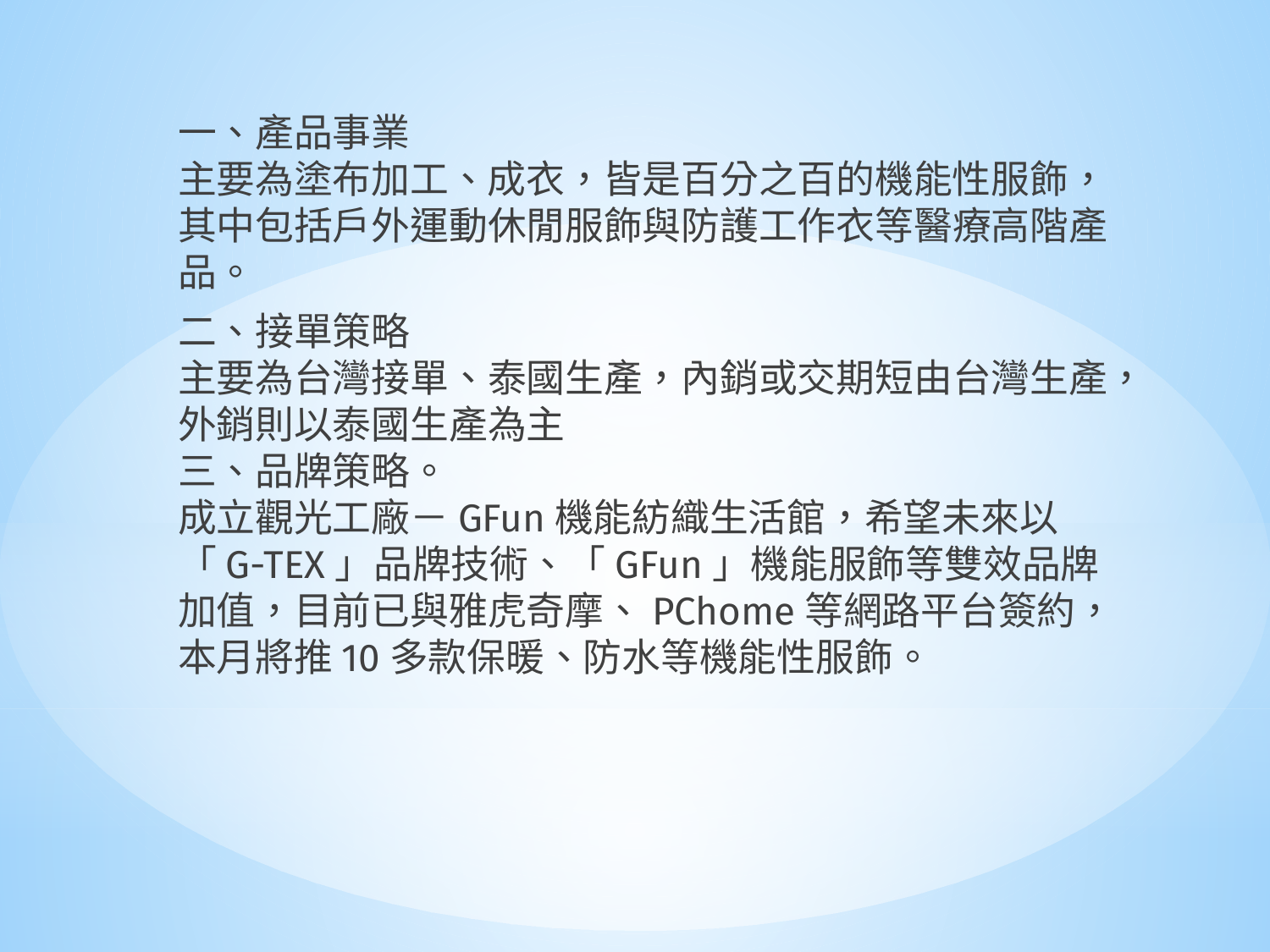

一、產品事業
主要為塗布加工、成衣，皆是百分之百的機能性服飾，其中包括戶外運動休閒服飾與防護工作衣等醫療高階產品。
二、接單策略
主要為台灣接單、泰國生產，內銷或交期短由台灣生產，外銷則以泰國生產為主
三、品牌策略。
成立觀光工廠－GFun機能紡織生活館，希望未來以「G-TEX」品牌技術、「GFun」機能服飾等雙效品牌加值，目前已與雅虎奇摩、PChome等網路平台簽約，本月將推10多款保暖、防水等機能性服飾。